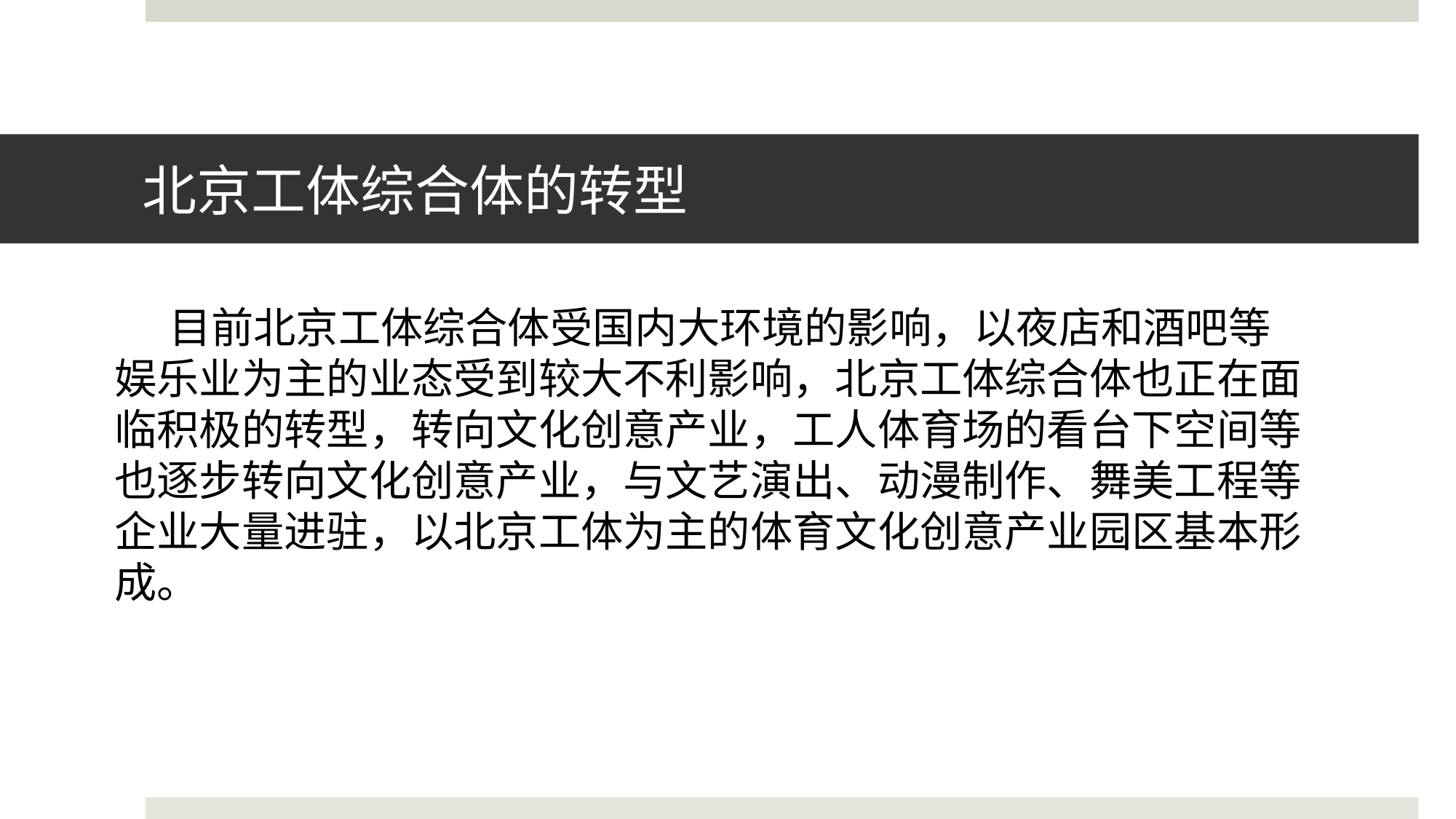

# 北京工体综合体的转型
       目前北京工体综合体受国内大环境的影响，以夜店和酒吧等娱乐业为主的业态受到较大不利影响，北京工体综合体也正在面临积极的转型，转向文化创意产业，工人体育场的看台下空间等也逐步转向文化创意产业，与文艺演出、动漫制作、舞美工程等企业大量进驻，以北京工体为主的体育文化创意产业园区基本形成。